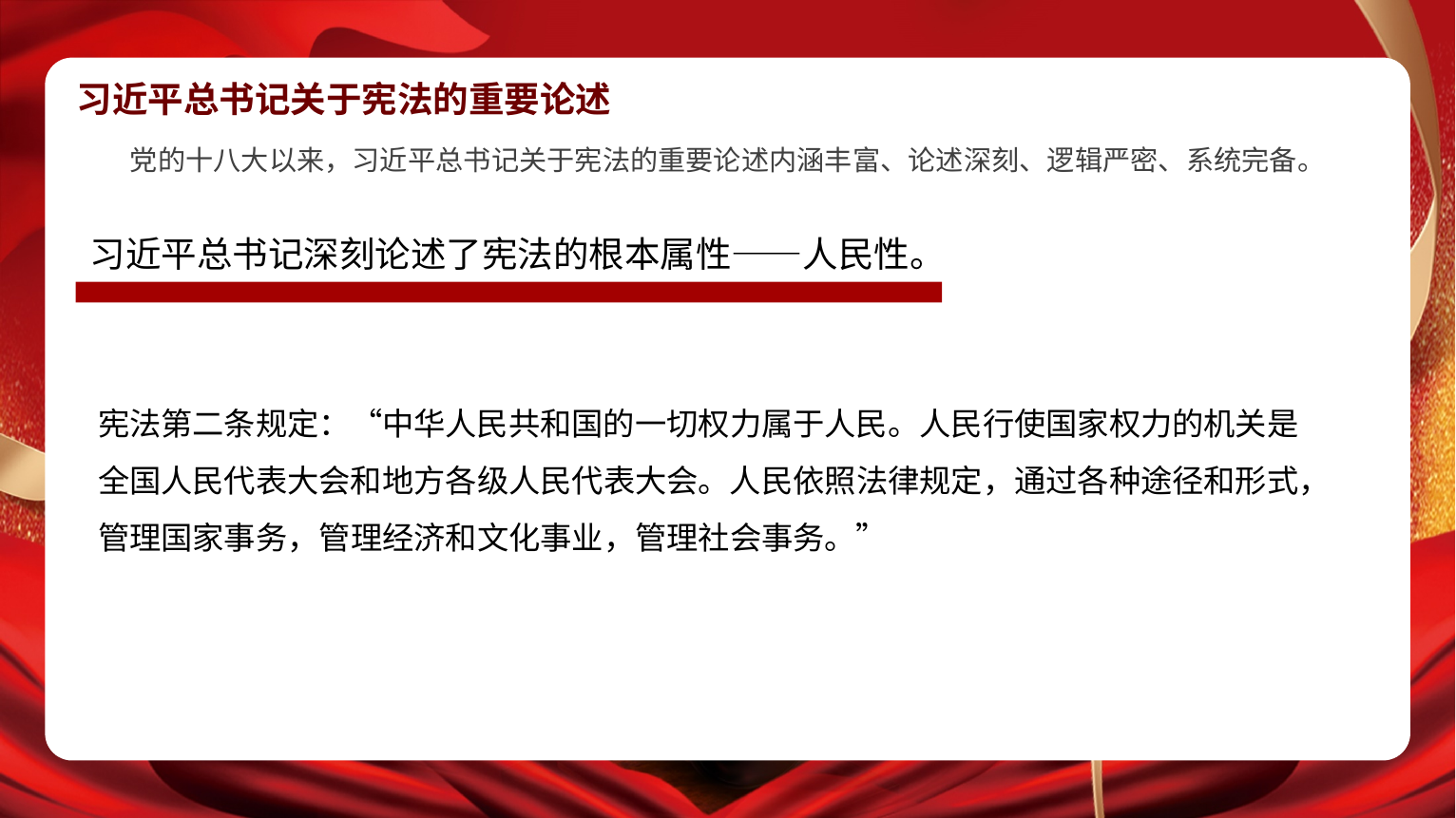

习近平总书记关于宪法的重要论述
党的十八大以来，习近平总书记关于宪法的重要论述内涵丰富、论述深刻、逻辑严密、系统完备。
习近平总书记深刻论述了宪法的根本属性——人民性。

宪法第二条规定：“中华人民共和国的一切权力属于人民。人民行使国家权力的机关是全国人民代表大会和地方各级人民代表大会。人民依照法律规定，通过各种途径和形式，管理国家事务，管理经济和文化事业，管理社会事务。”